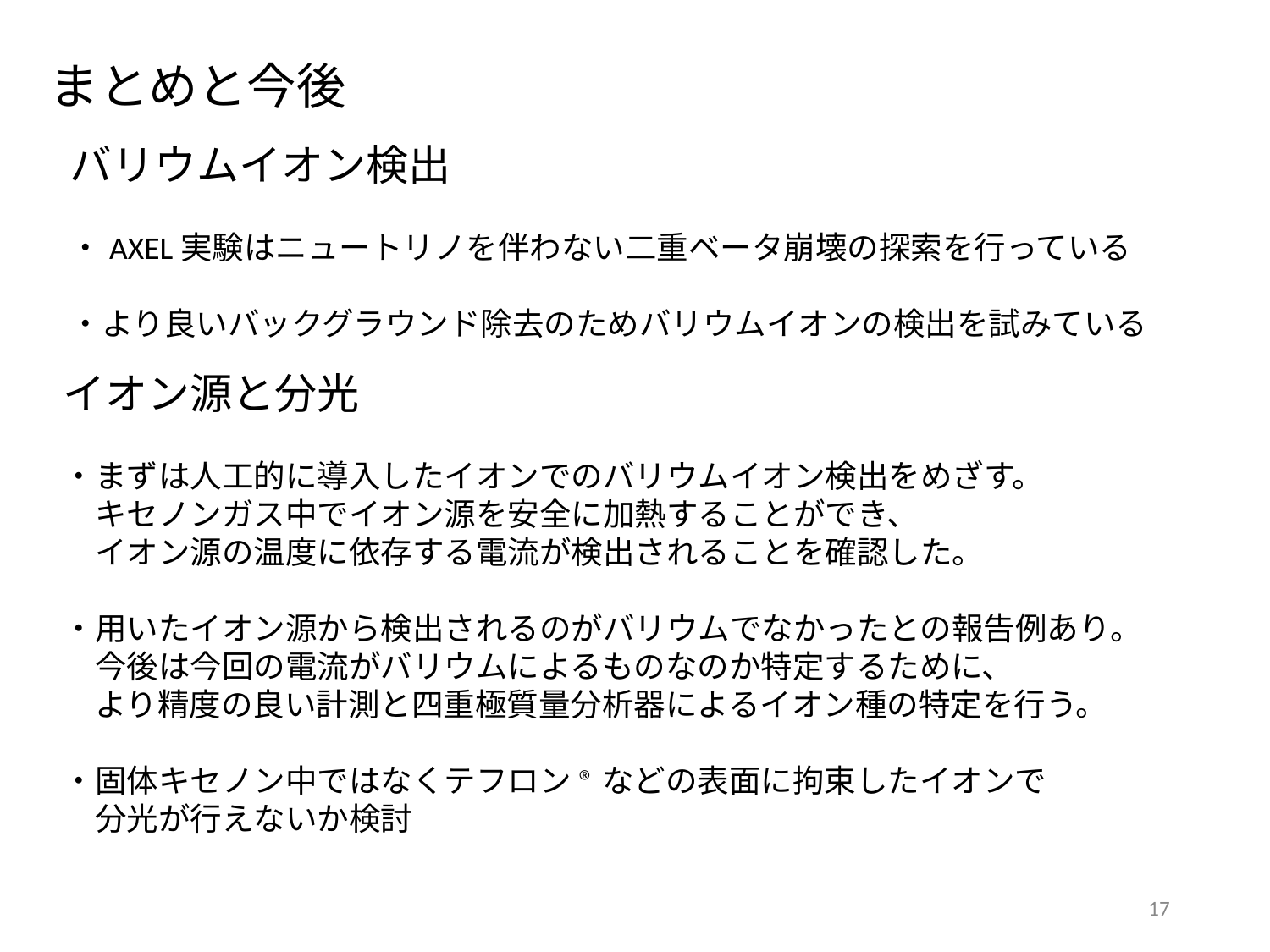

まとめと今後
バリウムイオン検出

・AXEL実験はニュートリノを伴わない二重ベータ崩壊の探索を行っている

・より良いバックグラウンド除去のためバリウムイオンの検出を試みている
イオン源と分光

・まずは人工的に導入したイオンでのバリウムイオン検出をめざす。
　キセノンガス中でイオン源を安全に加熱することができ、
　イオン源の温度に依存する電流が検出されることを確認した。

・用いたイオン源から検出されるのがバリウムでなかったとの報告例あり。
　今後は今回の電流がバリウムによるものなのか特定するために、
　より精度の良い計測と四重極質量分析器によるイオン種の特定を行う。

・固体キセノン中ではなくテフロン®などの表面に拘束したイオンで
　分光が行えないか検討
17